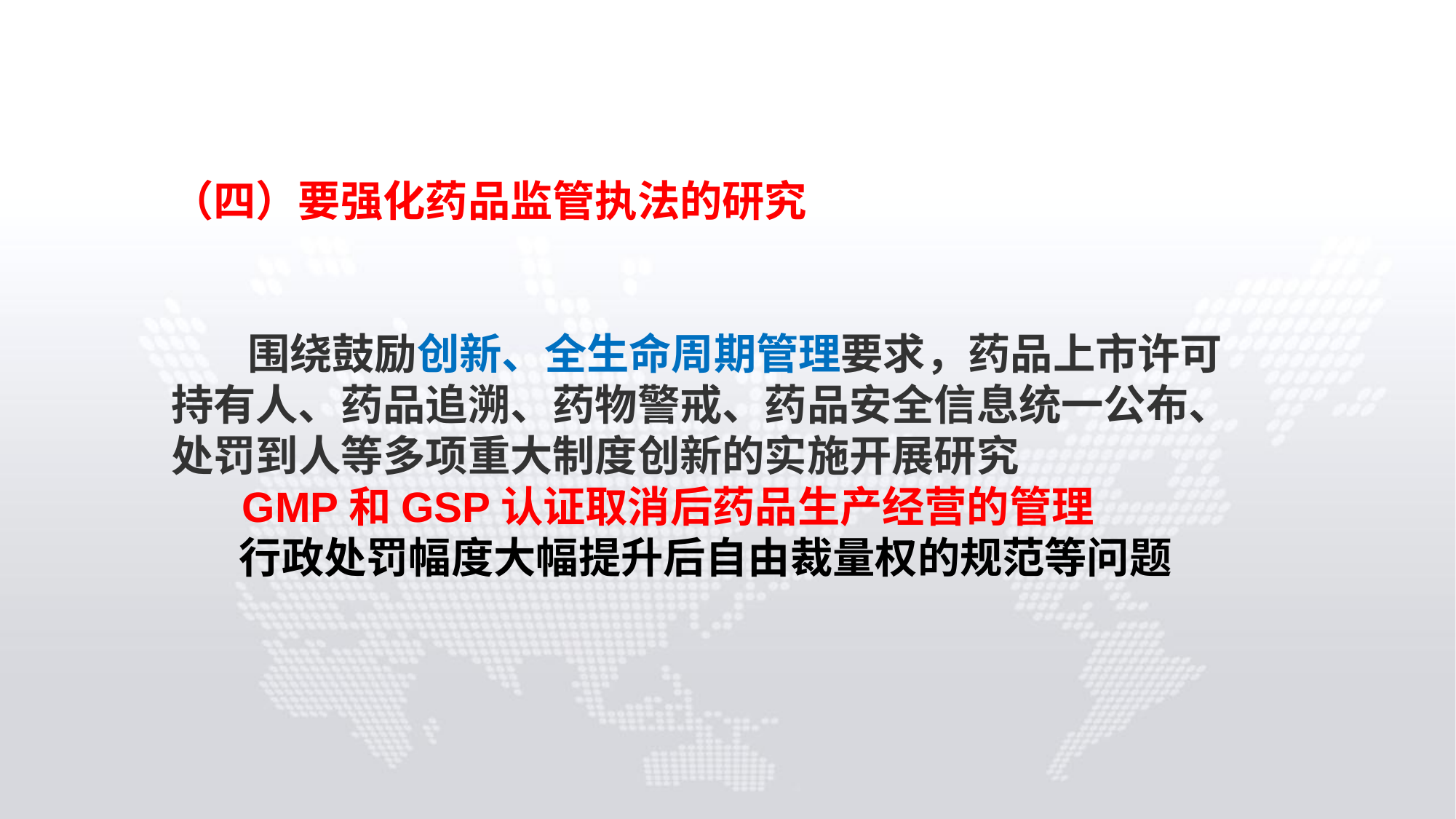

（四）要强化药品监管执法的研究

       围绕鼓励创新、全生命周期管理要求，药品上市许可持有人、药品追溯、药物警戒、药品安全信息统一公布、处罚到人等多项重大制度创新的实施开展研究
      GMP和GSP认证取消后药品生产经营的管理
      行政处罚幅度大幅提升后自由裁量权的规范等问题